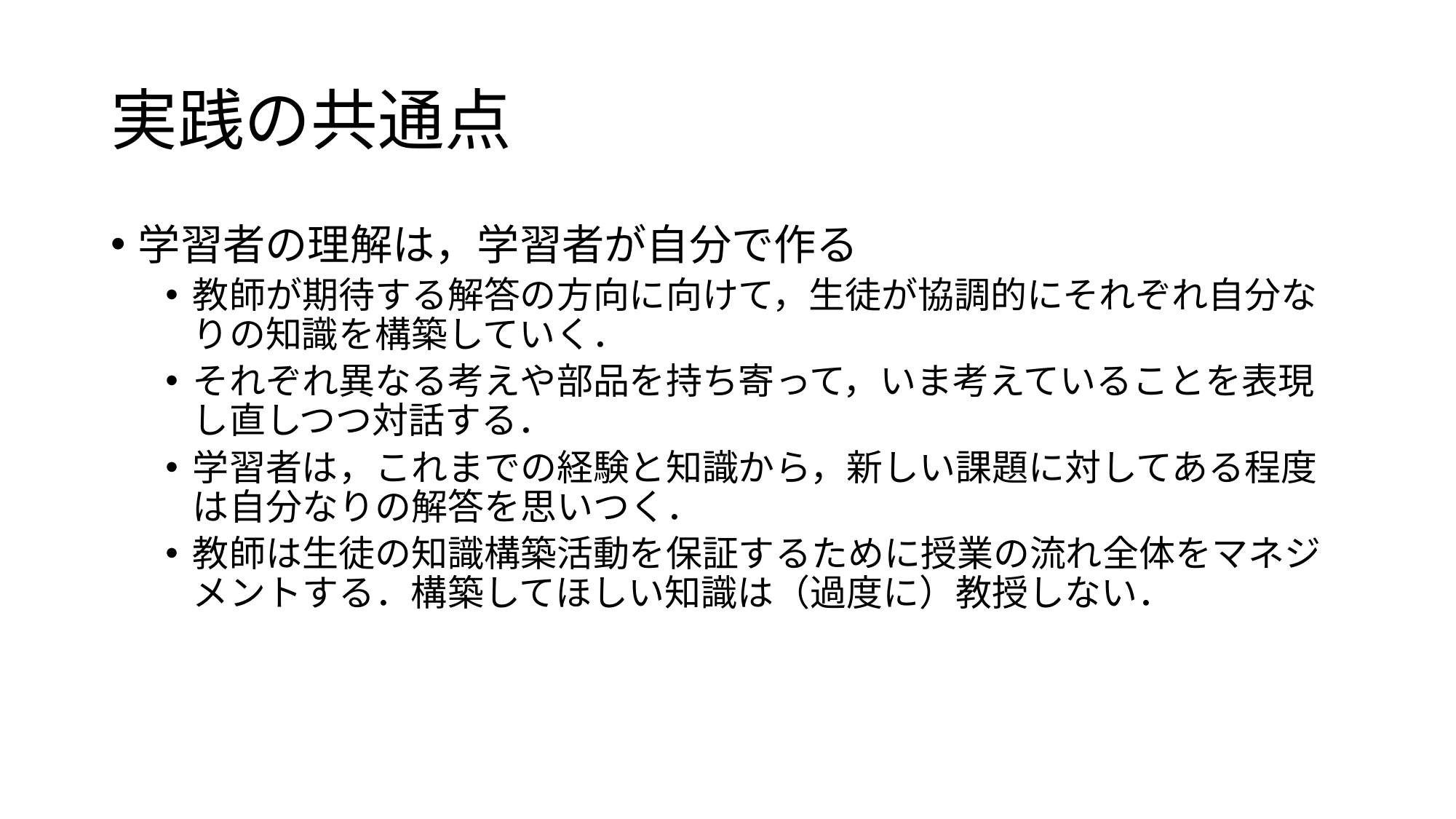

# 実践の共通点
学習者の理解は，学習者が自分で作る
教師が期待する解答の方向に向けて，生徒が協調的にそれぞれ自分なりの知識を構築していく．
それぞれ異なる考えや部品を持ち寄って，いま考えていることを表現し直しつつ対話する．
学習者は，これまでの経験と知識から，新しい課題に対してある程度は自分なりの解答を思いつく．
教師は生徒の知識構築活動を保証するために授業の流れ全体をマネジメントする．構築してほしい知識は（過度に）教授しない．